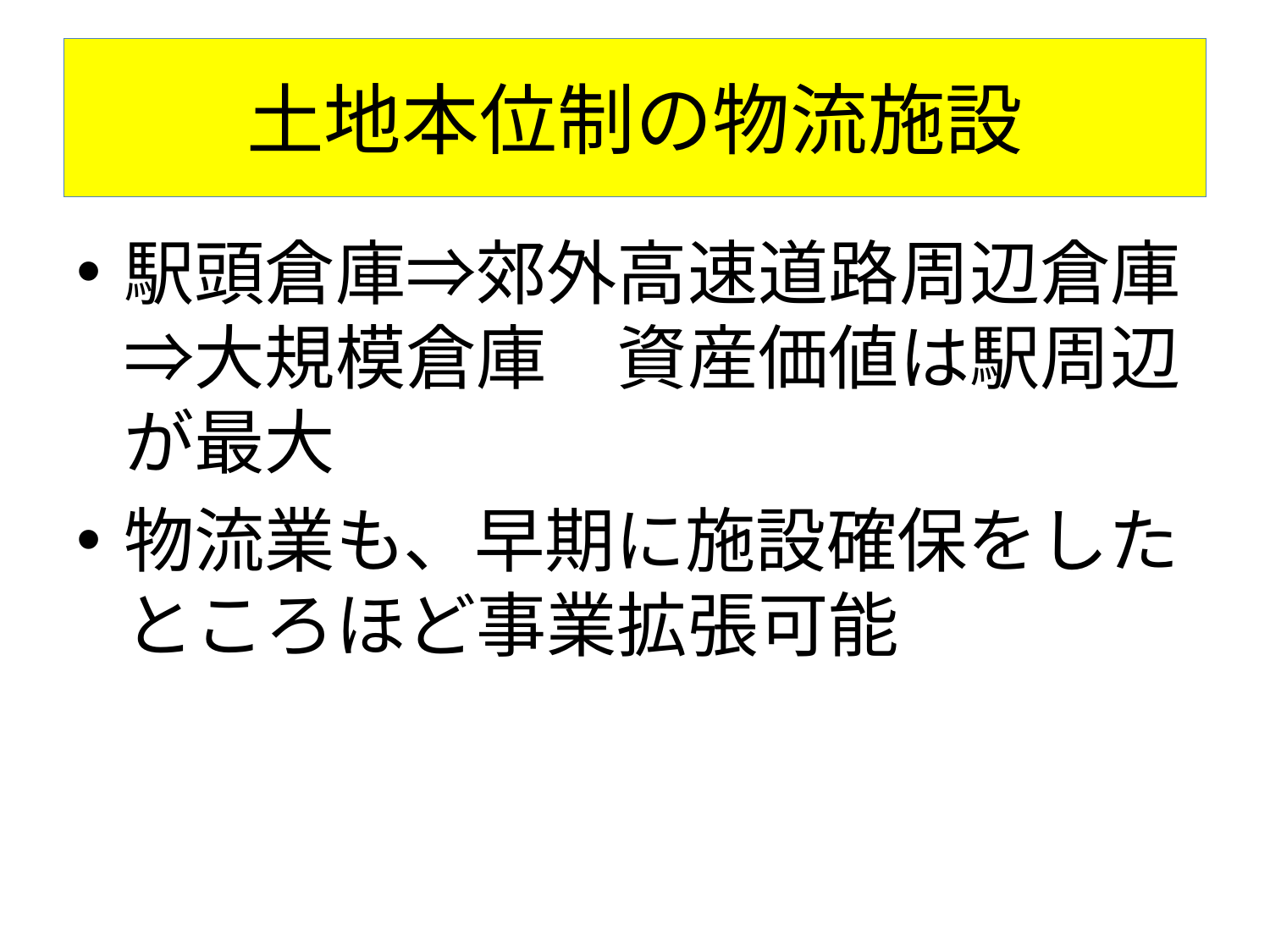

# 土地本位制の物流施設
駅頭倉庫⇒郊外高速道路周辺倉庫⇒大規模倉庫　資産価値は駅周辺が最大
物流業も、早期に施設確保をしたところほど事業拡張可能